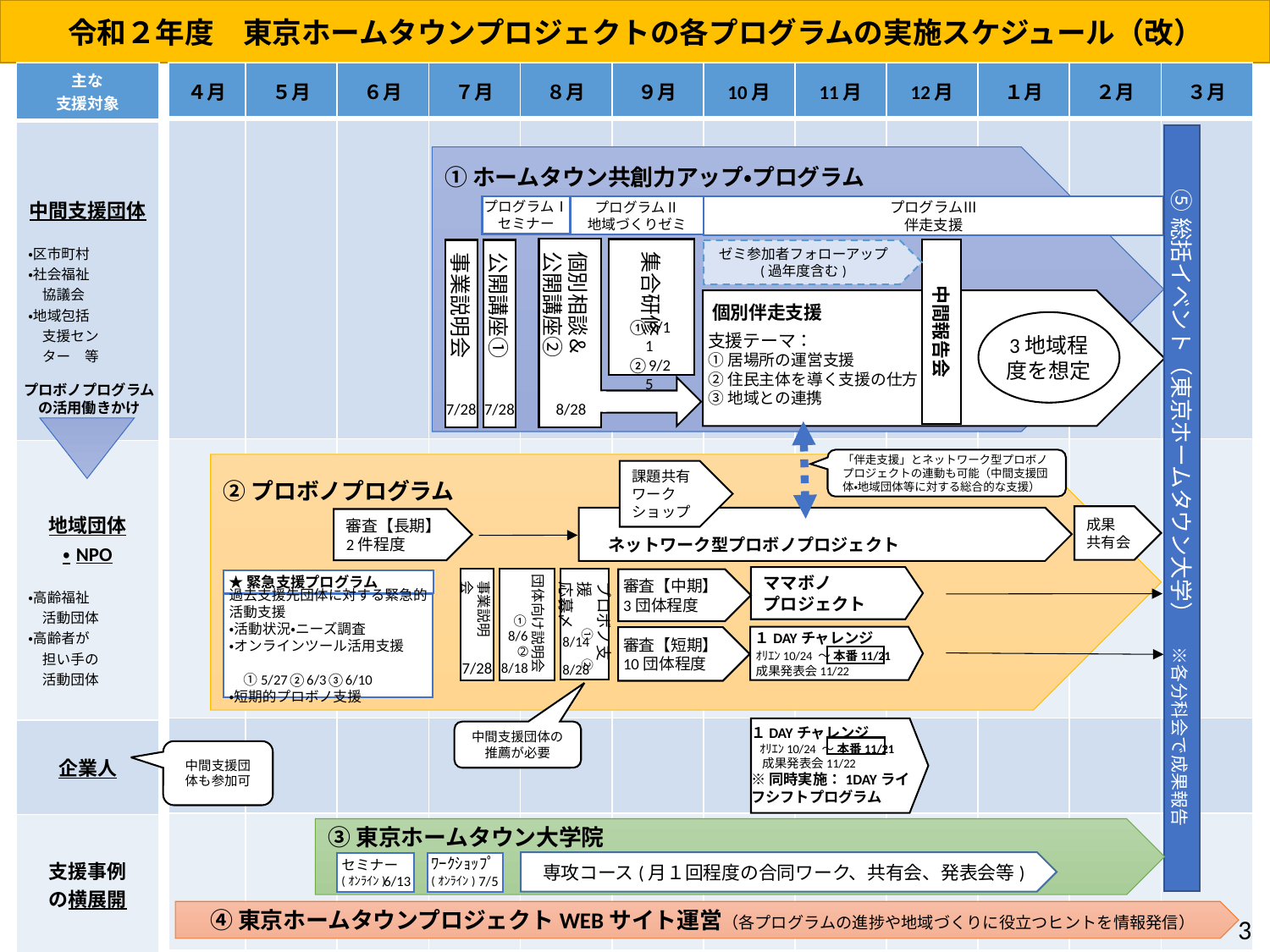

令和２年度　東京ホームタウンプロジェクトの各プログラムの実施スケジュール（改）
| 主な 支援対象 |
| --- |
| 中間支援団体 ・区市町村 ・社会福祉　 　協議会 ・地域包括 　支援セン 　ター　等 |
| 地域団体 ・NPO ・高齢福祉 　活動団体 ・高齢者が 　担い手の 　活動団体 |
| 企業人 |
| 支援事例 の横展開 |
| ４月 | ５月 | ６月 | ７月 | ８月 | ９月 | 10月 | 11月 | 12月 | １月 | ２月 | ３月 |
| --- | --- | --- | --- | --- | --- | --- | --- | --- | --- | --- | --- |
|  |  |  |  |  |  |  |  |  |  |  |  |
|  |  |  |  |  |  |  |  |  |  |  |  |
|  |  |  |  |  |  |  |  |  |  |  |  |
|  |  |  |  |  |  |  |  |  |  |  |  |
⑤総括イベント（東京ホームタウン大学）　※各分科会で成果報告
①ホームタウン共創力アップ・プログラム

プログラムⅠ
セミナー
プログラムⅡ
地域づくりゼミ
プログラムⅢ
伴走支援
個別相談＆
公開講座②
中間報告会
集合研修
事業説明会
公開講座①
ゼミ参加者フォローアップ
(過年度含む)
個別伴走支援

支援テーマ：
①居場所の運営支援
②住民主体を導く支援の仕方
③地域との連携
3地域程度を想定
①9/11 ②9/25

プロボノプログラムの活用働きかけ
7/28
7/28
8/28

「伴走支援」とネットワーク型プロボノプロジェクトの連動も可能（中間支援団体・地域団体等に対する総合的な支援）

②プロボノプログラム

課題共有
ワークショップ
成果
共有会

　ネットワーク型プロボノプロジェクト
審査【長期】
2件程度
ママボノ
プロジェクト
事業説明会

プロボノ支援
応募〆
審査【中期】
3団体程度
★緊急支援プログラム
団体向け説明会
過去支援先団体に対する緊急的活動支援
・活動状況・ニーズ調査
・オンラインツール活用支援
　①5/27②6/3③6/10
・短期的プロボノ支援
①
8/6
➁
8/18
①　 ②
１DAYチャレンジ

8/14
審査【短期】
10団体程度
ｵﾘｴﾝ10/24 ～ 本番11/21
成果発表会11/22

8/28
  7/28
１DAYチャレンジ
  ｵﾘｴﾝ10/24 ～ 本番11/21
   成果発表会11/22
※同時実施：1DAYライフシフトプログラム

中間支援団体の推薦が必要

中間支援団体も参加可
③東京ホームタウン大学院

ﾜｰｸｼｮｯﾌﾟ
(ｵﾝﾗｲﾝ)
セミナー
(ｵﾝﾗｲﾝ)
専攻コース(月１回程度の合同ワーク、共有会、発表会等)

7/5
6/13
④東京ホームタウンプロジェクトWEBサイト運営（各プログラムの進捗や地域づくりに役立つヒントを情報発信）
3